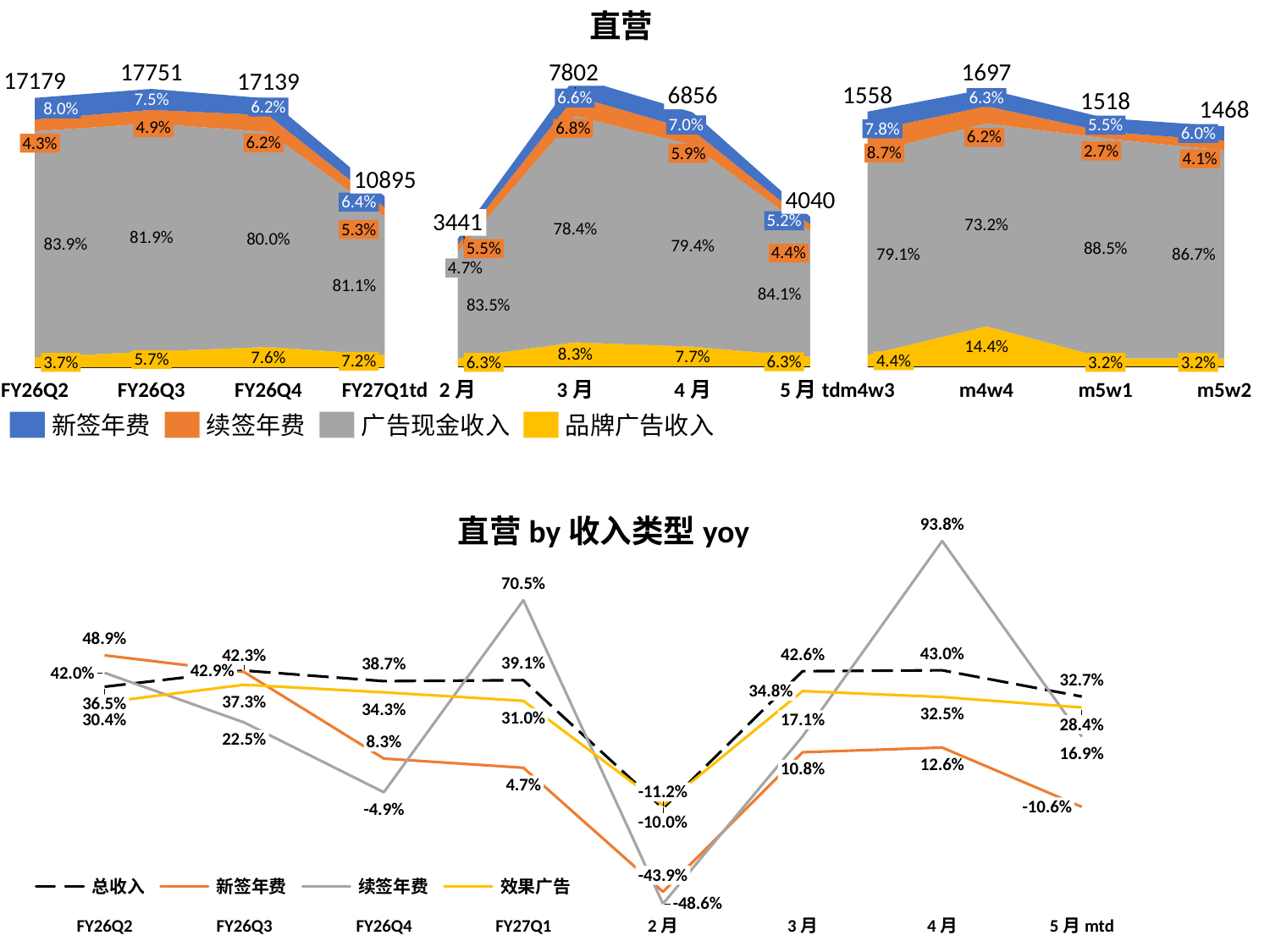

直营
17751
7802
1697

### Chart

| Category |  |  |  |  |
|---|---|---|---|---|
17179
17139

### Chart

| Category |  |  |  |  |
|---|---|---|---|---|

### Chart

| Category |  |  |  |  |
|---|---|---|---|---|
1558
6856
6.3%
6.6%
1518
7.5%
1468
6.2%
8.0%
7.0%
5.5%
4.9%
6.8%
7.8%
6.0%
6.2%
6.2%
4.3%
2.7%
8.7%
5.9%
4.1%
10895
4040
6.4%
3441
5.2%
73.2%
78.4%
5.3%
81.9%
80.0%
83.9%
79.4%
5.5%
88.5%
4.4%
79.1%
86.7%
4.7%
81.1%
84.1%
83.5%
14.4%
8.3%
7.7%
7.6%
5.7%
4.4%
7.2%
6.3%
3.7%
6.3%
3.2%
3.2%
FY26Q2
FY26Q3
FY26Q4
FY27Q1td
2月
3月
4月
5月td
m4w3
m4w4
m5w1
m5w2

新签年费
续签年费
广告现金收入
品牌广告收入
直营by收入类型yoy
93.8%

### Chart

| Category |  |  |  |  |
|---|---|---|---|---|
70.5%
48.9%
43.0%
42.6%
42.3%
39.1%
38.7%
42.9%
42.0%
32.7%
34.8%
37.3%
36.5%
34.3%
32.5%
31.0%
30.4%
17.1%
28.4%
22.5%
8.3%
16.9%
12.6%
10.8%
4.7%
-11.2%
-10.6%
-4.9%
-10.0%
-43.9%
总收入
新签年费
续签年费
效果广告
-48.6%
FY26Q2
FY26Q3
FY26Q4
FY27Q1
2月
3月
4月
5月mtd